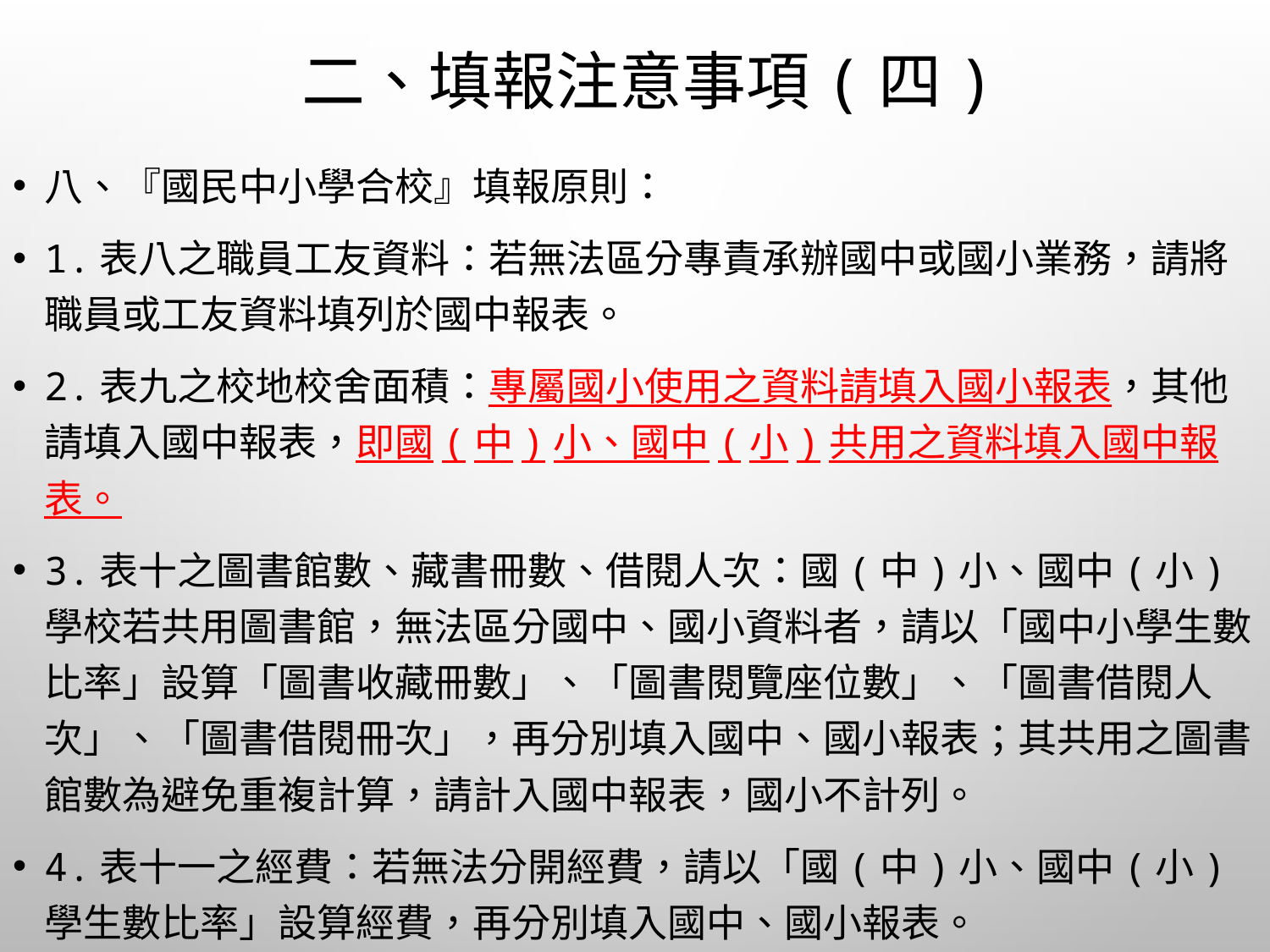

# 二、填報注意事項(四)
八、『國民中小學合校』填報原則：
1.表八之職員工友資料：若無法區分專責承辦國中或國小業務，請將職員或工友資料填列於國中報表。
2.表九之校地校舍面積：專屬國小使用之資料請填入國小報表，其他請填入國中報表，即國(中)小、國中(小)共用之資料填入國中報表。
3.表十之圖書館數、藏書冊數、借閱人次：國(中)小、國中(小)學校若共用圖書館，無法區分國中、國小資料者，請以「國中小學生數比率」設算「圖書收藏冊數」、「圖書閱覽座位數」、「圖書借閱人次」、「圖書借閱冊次」，再分別填入國中、國小報表；其共用之圖書館數為避免重複計算，請計入國中報表，國小不計列。
4.表十一之經費：若無法分開經費，請以「國(中)小、國中(小)學生數比率」設算經費，再分別填入國中、國小報表。